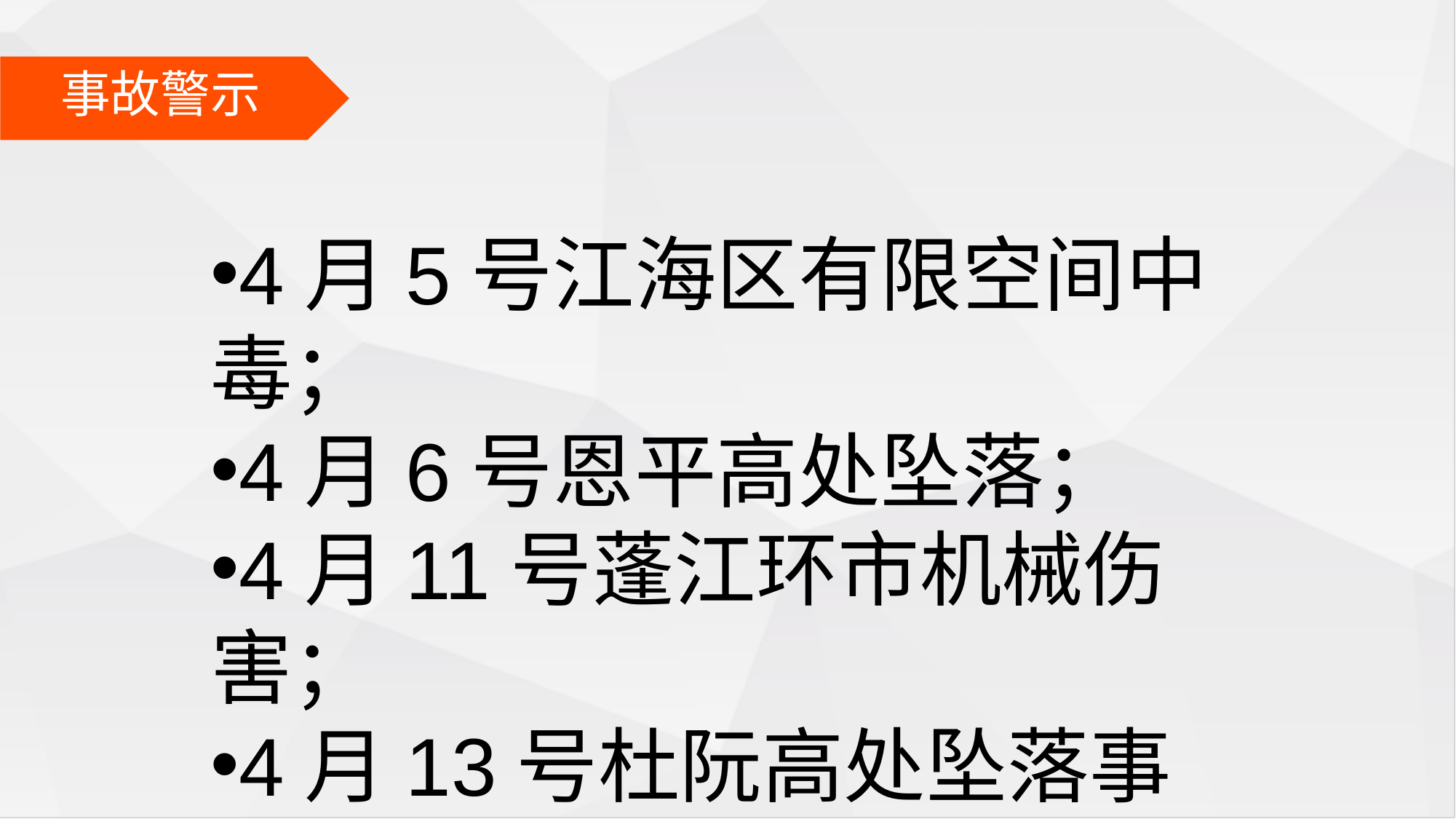

事故警示
4月5号江海区有限空间中毒；
4月6号恩平高处坠落；
4月11号蓬江环市机械伤害；
4月13号杜阮高处坠落事故。